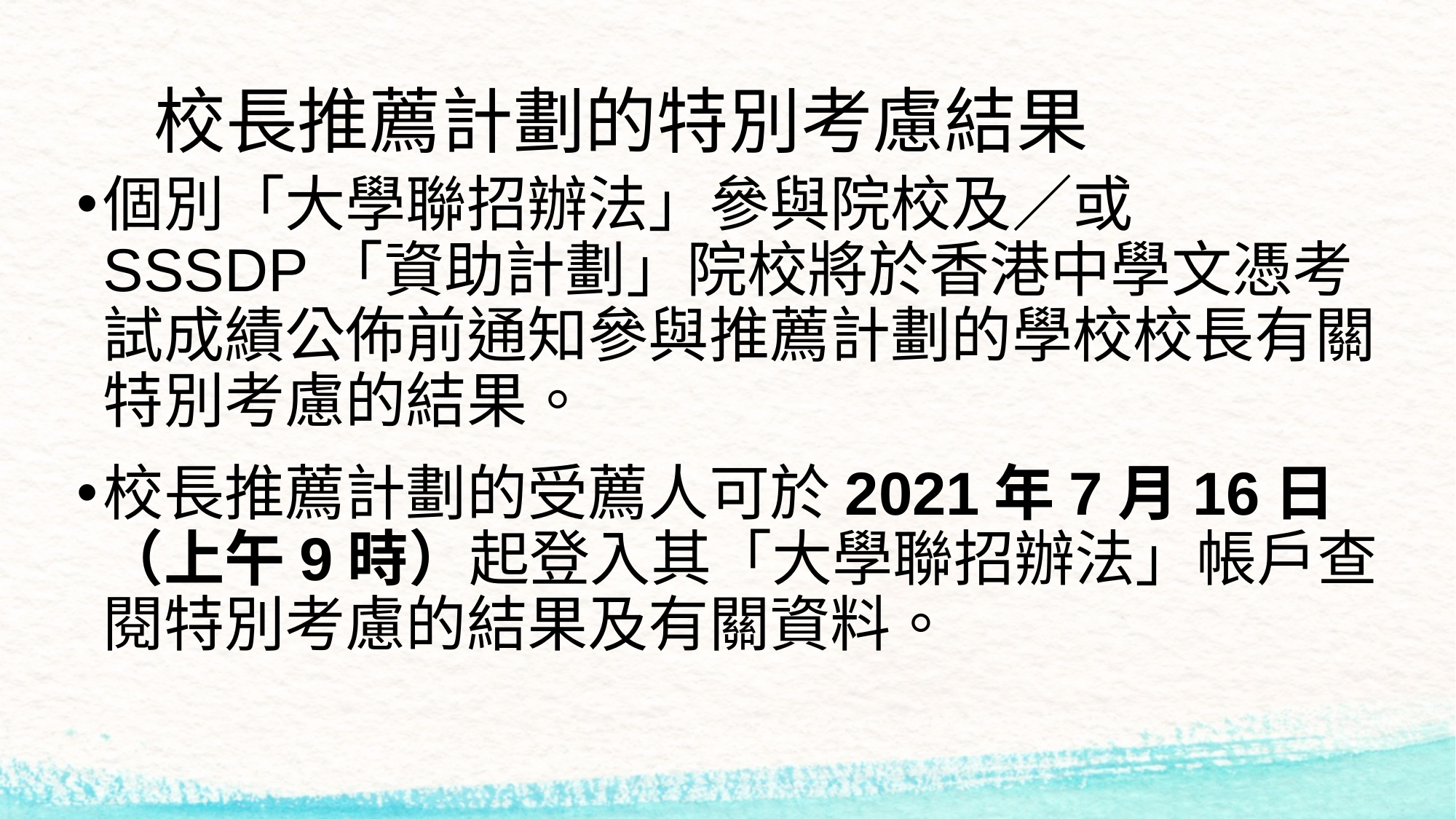

# 校長推薦計劃的特別考慮結果
個別「大學聯招辦法」參與院校及／或SSSDP「資助計劃」院校將於香港中學文憑考試成績公佈前通知參與推薦計劃的學校校長有關特別考慮的結果。
校長推薦計劃的受薦人可於2021年7月16日（上午9時）起登入其「大學聯招辦法」帳戶查閱特別考慮的結果及有關資料。